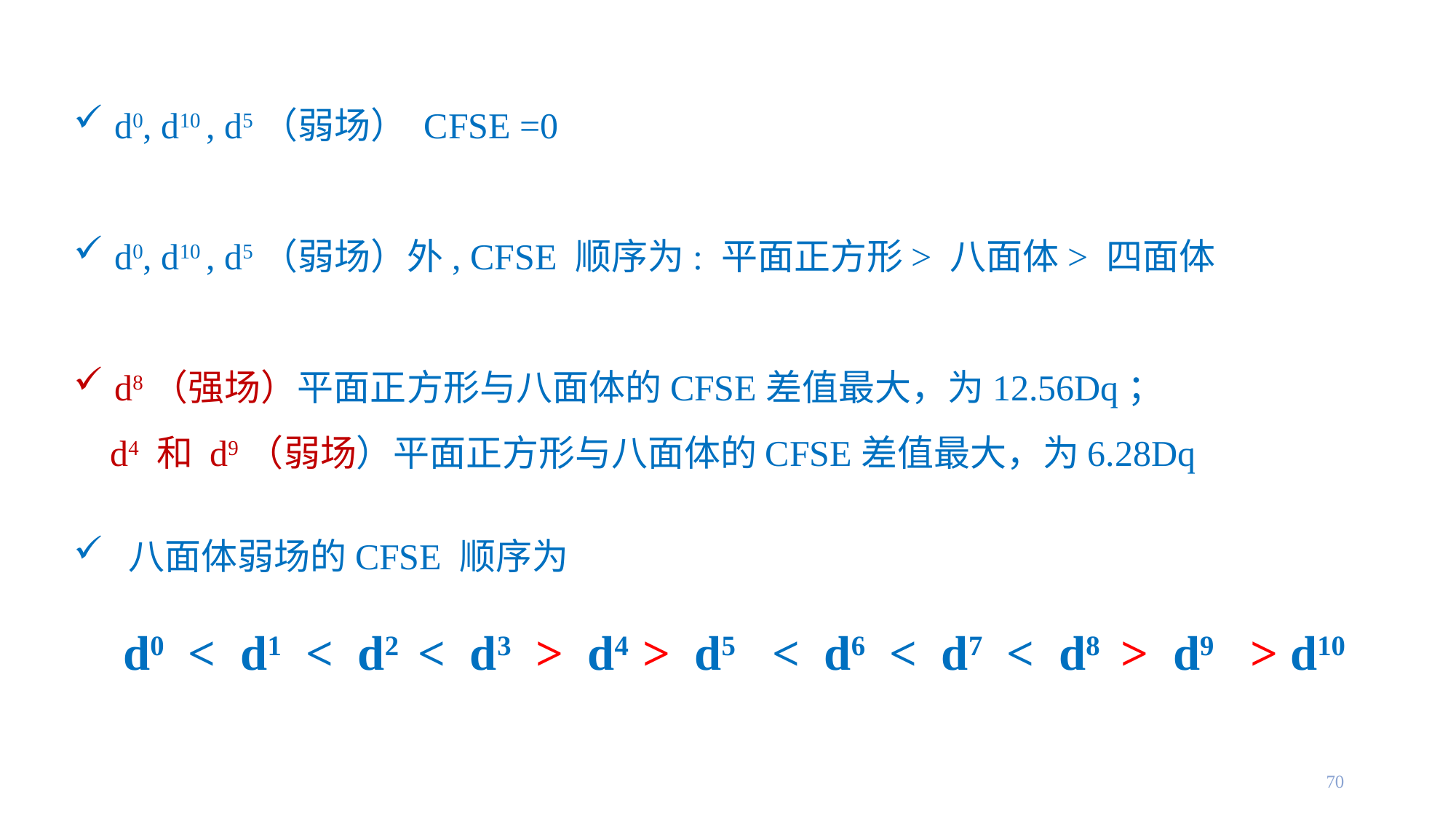

d0, d10 , d5（弱场） CFSE =0

d0, d10 , d5（弱场）外, CFSE 顺序为: 平面正方形> 八面体> 四面体

d8（强场）平面正方形与八面体的CFSE差值最大，为12.56Dq；
    d4 和 d9（弱场）平面正方形与八面体的CFSE差值最大，为6.28Dq
八面体弱场的CFSE 顺序为
d0  <  d1  <  d2  <  d3  >  d4  >  d5   <  d6  <  d7  <  d8   >  d9   > d10
70